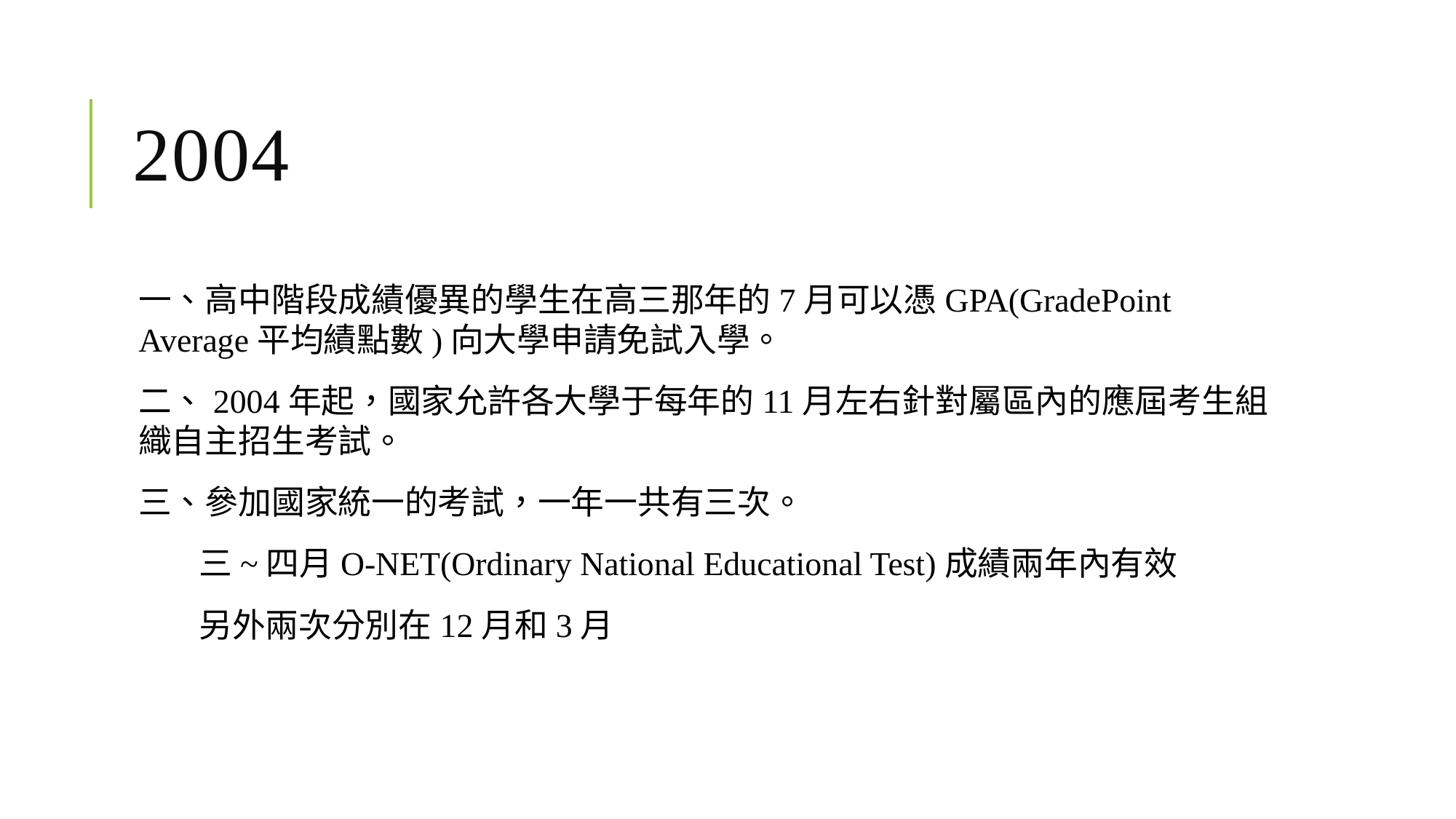

# 2004
一、高中階段成績優異的學生在高三那年的7月可以憑GPA(GradePoint Average平均績點數)向大學申請免試入學。
二、2004年起，國家允許各大學于每年的11月左右針對屬區內的應屆考生組織自主招生考試。
三、參加國家統一的考試，一年一共有三次。
       三~四月O-NET(Ordinary National Educational Test)成績兩年內有效
       另外兩次分別在12月和3月